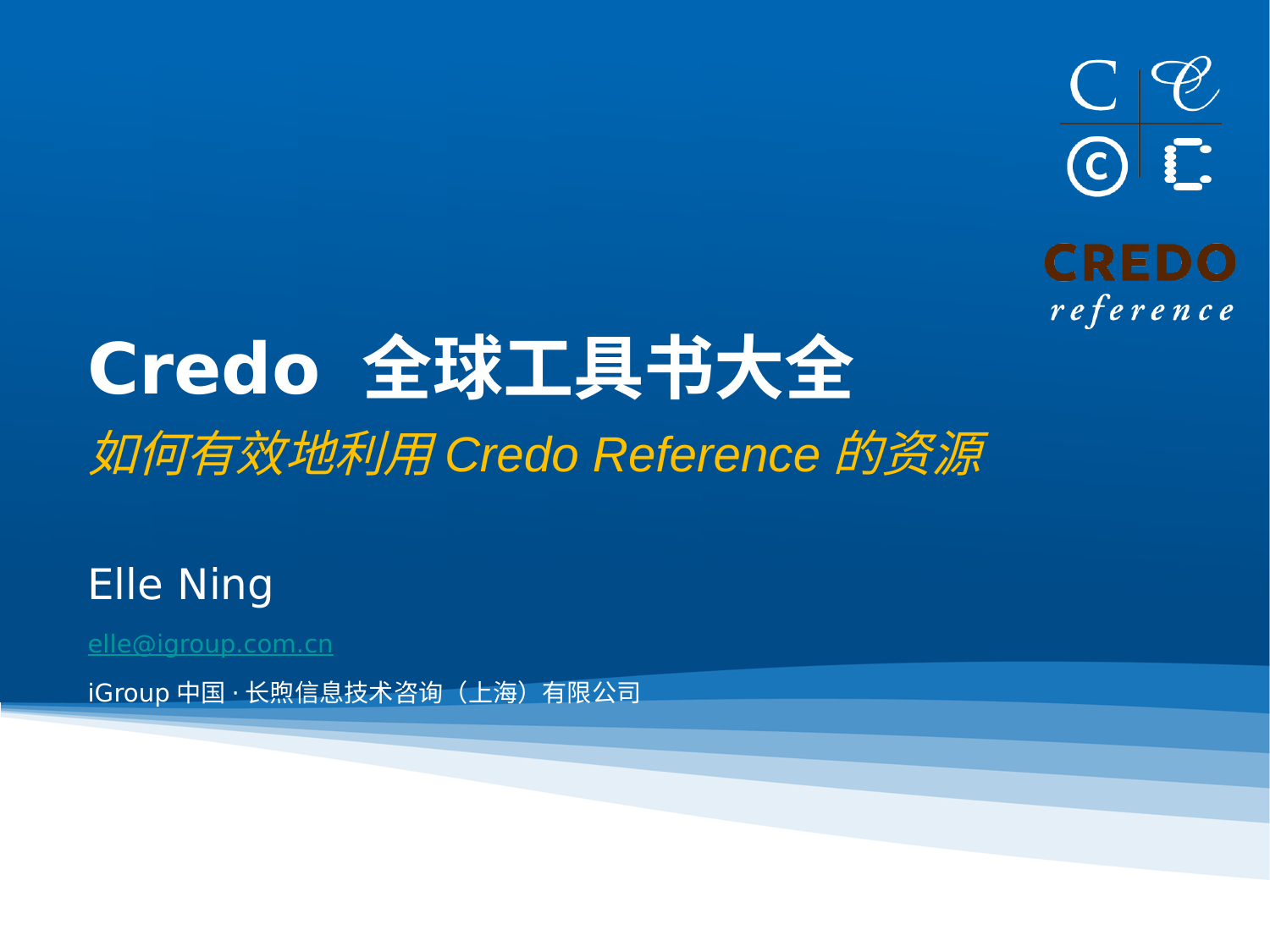

# Credo 全球工具书大全
如何有效地利用Credo Reference的资源
Elle Ning
elle@igroup.com.cn
iGroup中国·长煦信息技术咨询（上海）有限公司